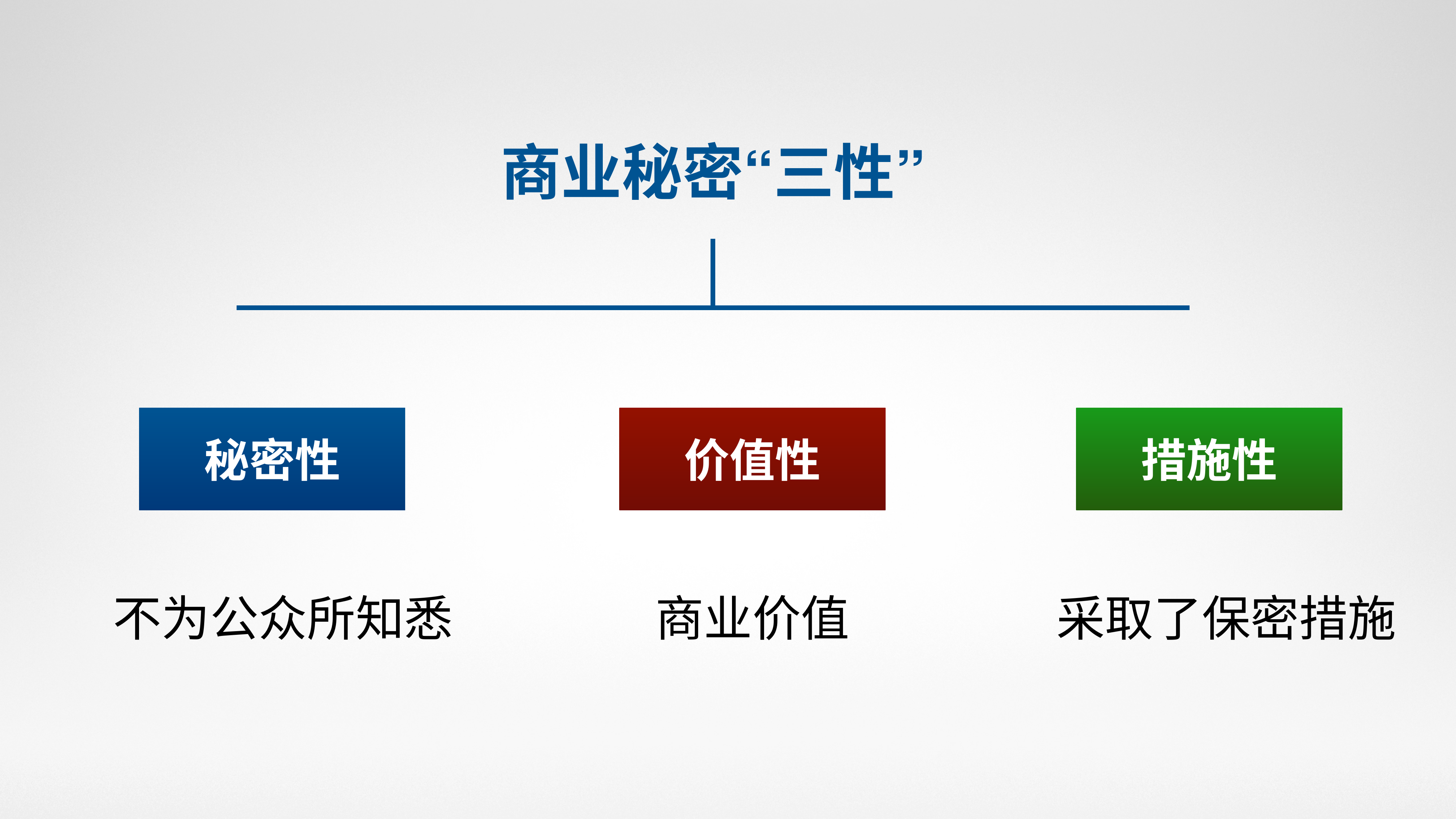

商业秘密“三性”

价值性
秘密性
措施性
采取了保密措施
不为公众所知悉
商业价值